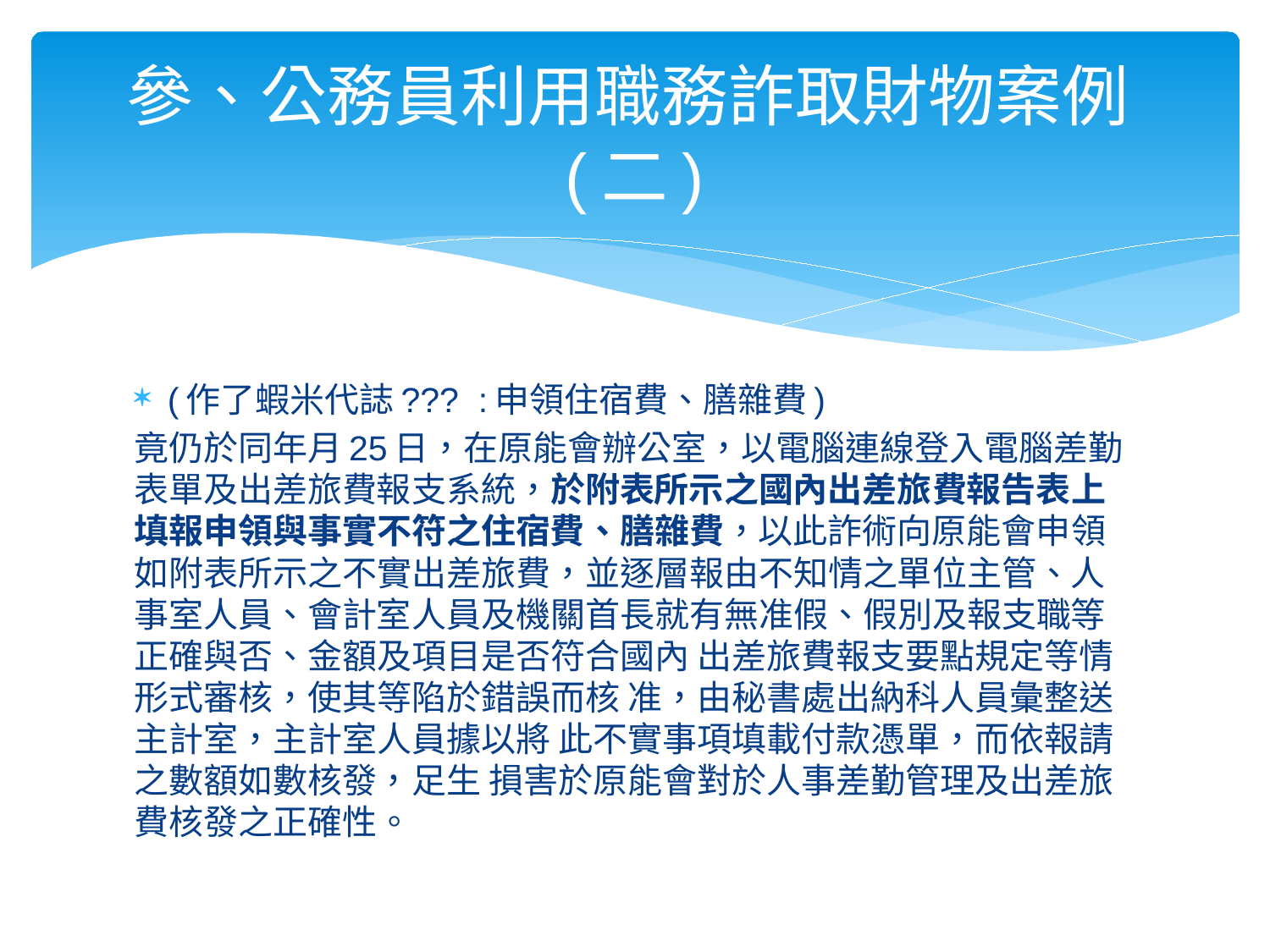

# 參、公務員利用職務詐取財物案例(二)
(作了蝦米代誌???  :申領住宿費、膳雜費)
竟仍於同年月25日，在原能會辦公室，以電腦連線登入電腦差勤表單及出差旅費報支系統，於附表所示之國內出差旅費報告表上填報申領與事實不符之住宿費、膳雜費，以此詐術向原能會申領如附表所示之不實出差旅費，並逐層報由不知情之單位主管、人事室人員、會計室人員及機關首長就有無准假、假別及報支職等正確與否、金額及項目是否符合國內 出差旅費報支要點規定等情形式審核，使其等陷於錯誤而核 准，由秘書處出納科人員彙整送主計室，主計室人員據以將 此不實事項填載付款憑單，而依報請之數額如數核發，足生 損害於原能會對於人事差勤管理及出差旅費核發之正確性。